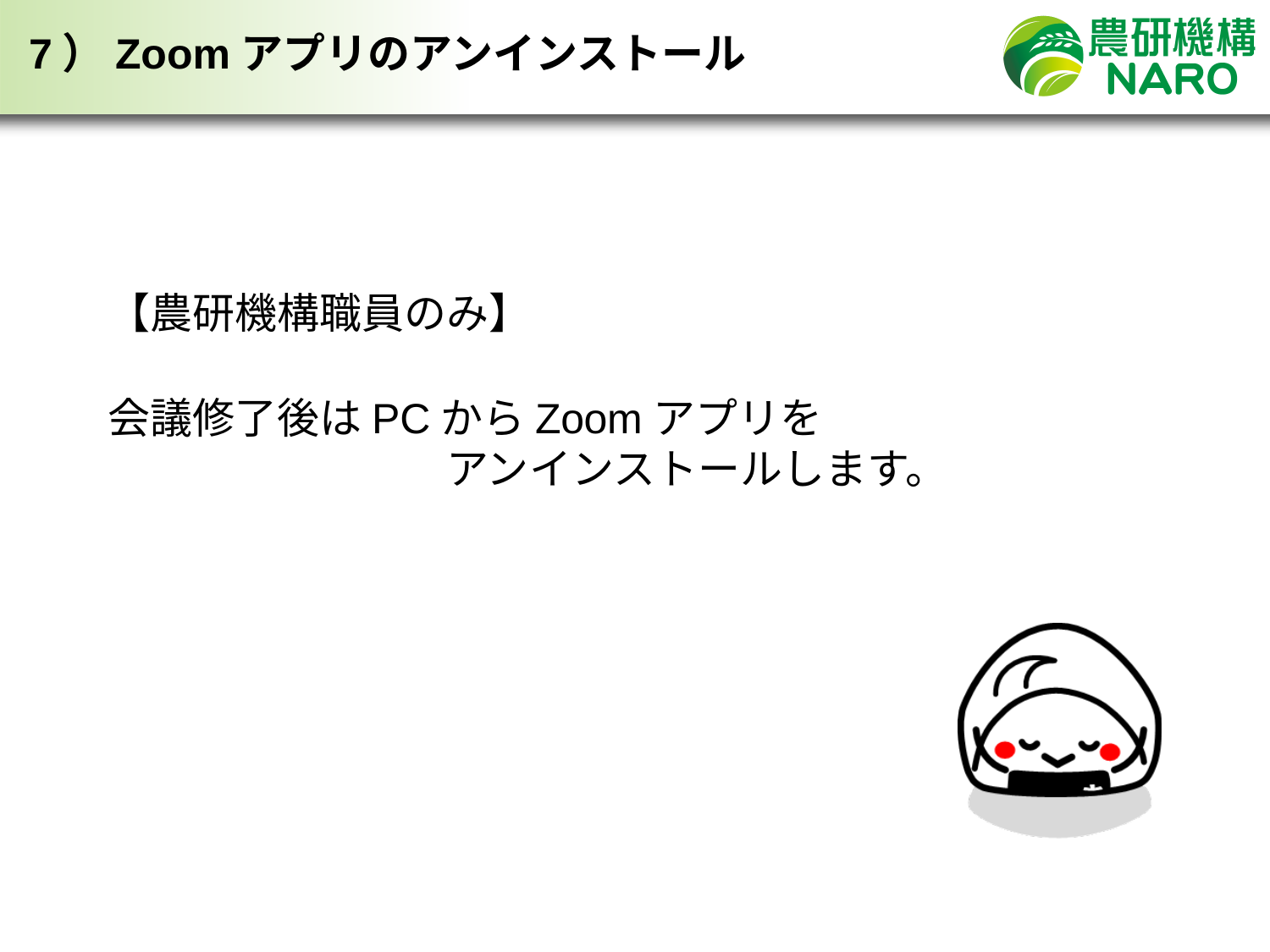

# 7）Zoomアプリのアンインストール
【農研機構職員のみ】

会議修了後はPCからZoomアプリを
アンインストールします。